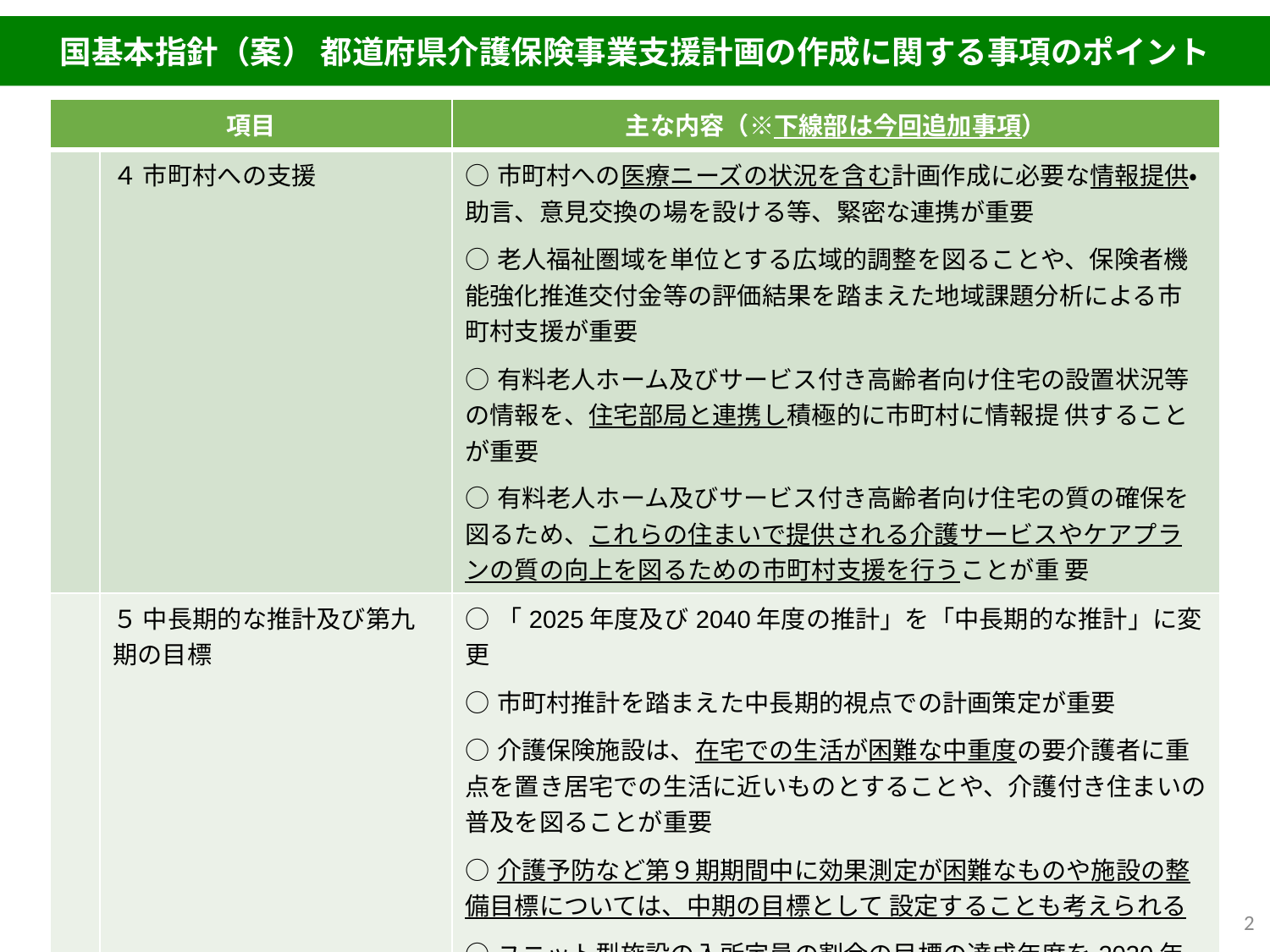

国基本指針（案） 都道府県介護保険事業支援計画の作成に関する事項のポイント
| 項目 |  | 主な内容（※下線部は今回追加事項） |
| --- | --- | --- |
|  | ４ 市町村への支援 | ○市町村への医療ニーズの状況を含む計画作成に必要な情報提供・助言、意見交換の場を設ける等、緊密な連携が重要 ○老人福祉圏域を単位とする広域的調整を図ることや、保険者機能強化推進交付金等の評価結果を踏まえた地域課題分析による市町村支援が重要 ○有料老人ホーム及びサービス付き高齢者向け住宅の設置状況等の情報を、住宅部局と連携し積極的に市町村に情報提 供することが重要 ○有料老人ホーム及びサービス付き高齢者向け住宅の質の確保を図るため、これらの住まいで提供される介護サービスやケアプランの質の向上を図るための市町村支援を行うことが重 要 |
|  | ５ 中長期的な推計及び第九期の目標 | ○「2025年度及び2040年度の推計」を「中長期的な推計」に変更 ○市町村推計を踏まえた中長期的視点での計画策定が重要 ○介護保険施設は、在宅での生活が困難な中重度の要介護者に重点を置き居宅での生活に近いものとすることや、介護付き住まいの普及を図ることが重要 ○介護予防など第９期期間中に効果測定が困難なものや施設の整備目標については、中期の目標として 設定することも考えられる ○ユニット型施設の入所定員の割合の目標の達成年度を2030年度に更新 |
|  | ６ 目標の達成状況の点検、調査及び評価等並びに公表 | ○各年度の達成状況の点検結果に基づき対策を実施することが重要 |
2